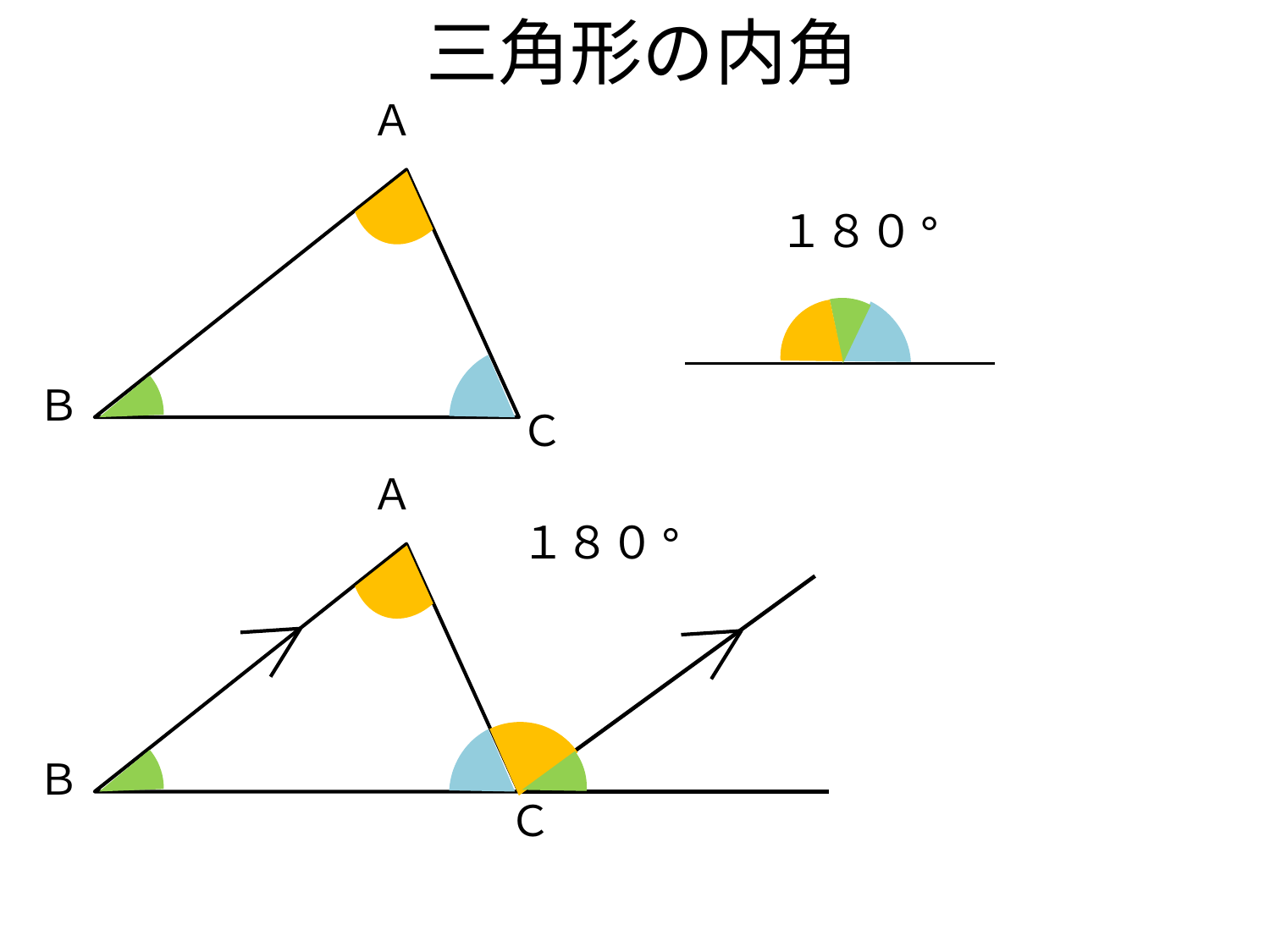

# 三角形の内角
Ａ

Ｂ
Ｃ

１８０°

Ａ

Ｂ
Ｃ

１８０°